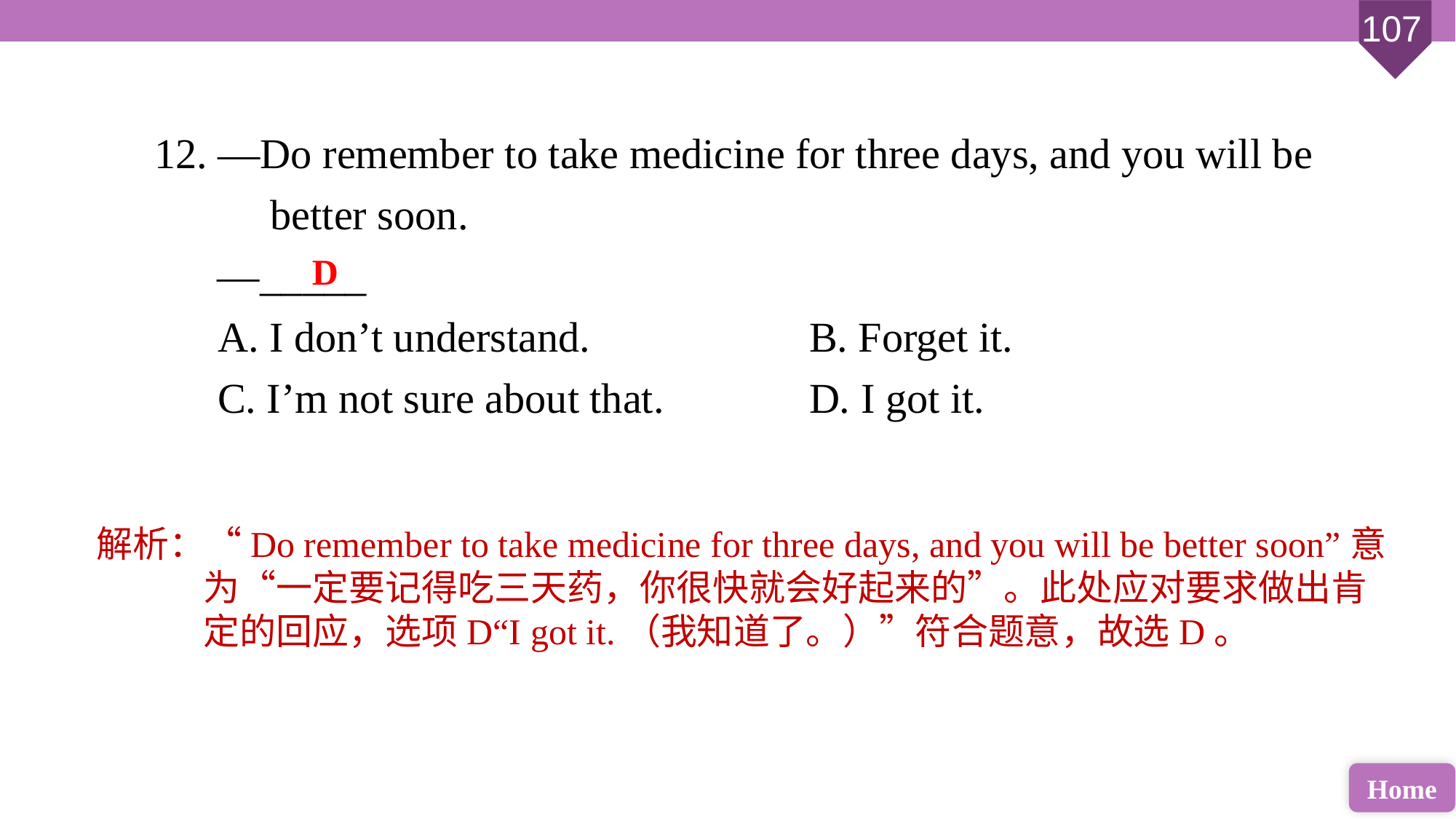

12. —Do remember to take medicine for three days, and you will be
           better soon.
      —_____
      A. I don’t understand. 		B. Forget it.
      C. I’m not sure about that. 		D. I got it.
D
解析：“Do remember to take medicine for three days, and you will be better soon”意为“一定要记得吃三天药，你很快就会好起来的”。此处应对要求做出肯定的回应，选项D“I got it.（我知道了。）”符合题意，故选D。